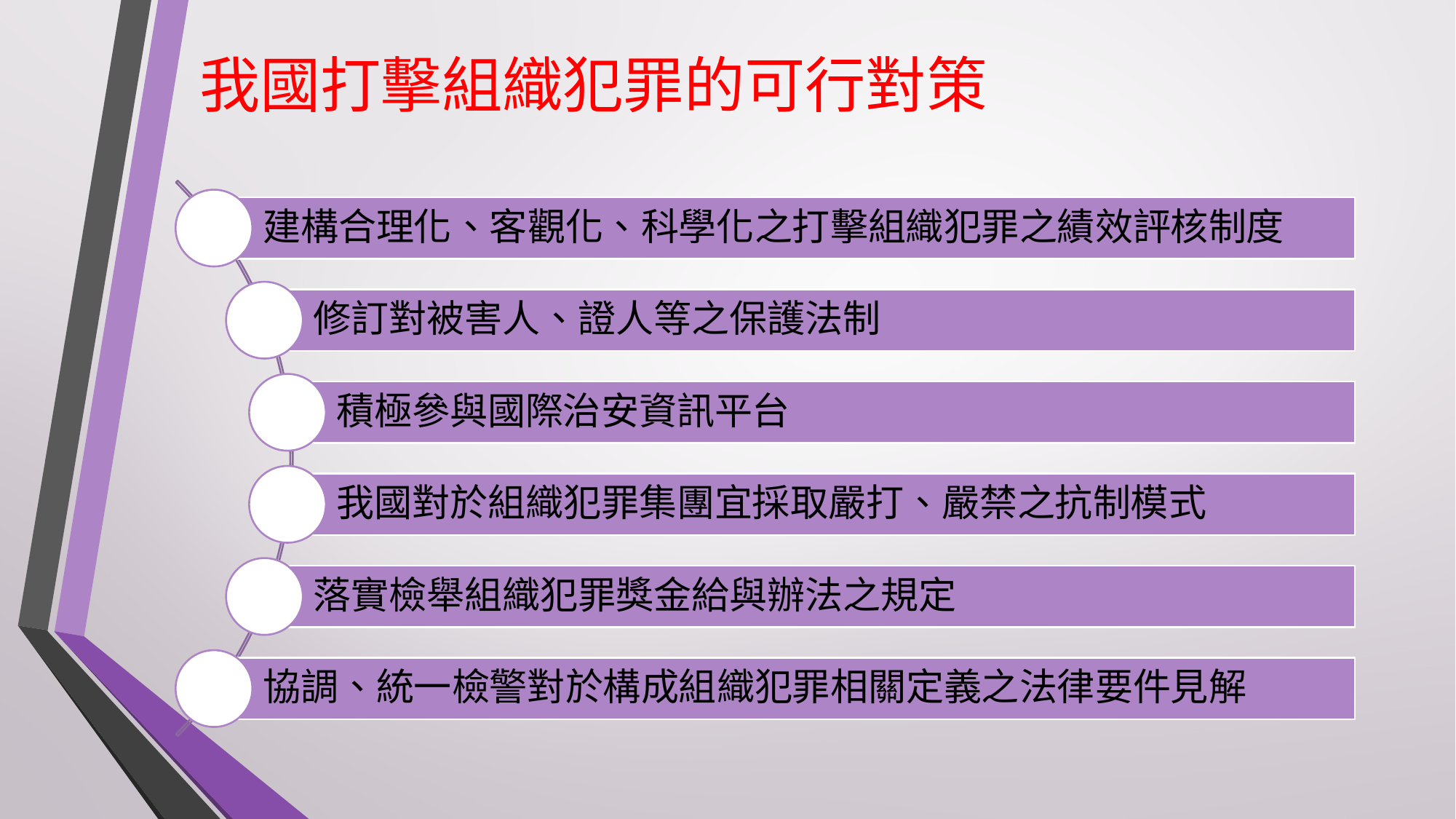

# 我國打擊組織犯罪的可行對策
建構合理化、客觀化、科學化之打擊組織犯罪之績效評核制度
修訂對被害人、證人等之保護法制
積極參與國際治安資訊平台
我國對於組織犯罪集團宜採取嚴打、嚴禁之抗制模式
落實檢舉組織犯罪獎金給與辦法之規定
協調、統一檢警對於構成組織犯罪相關定義之法律要件見解